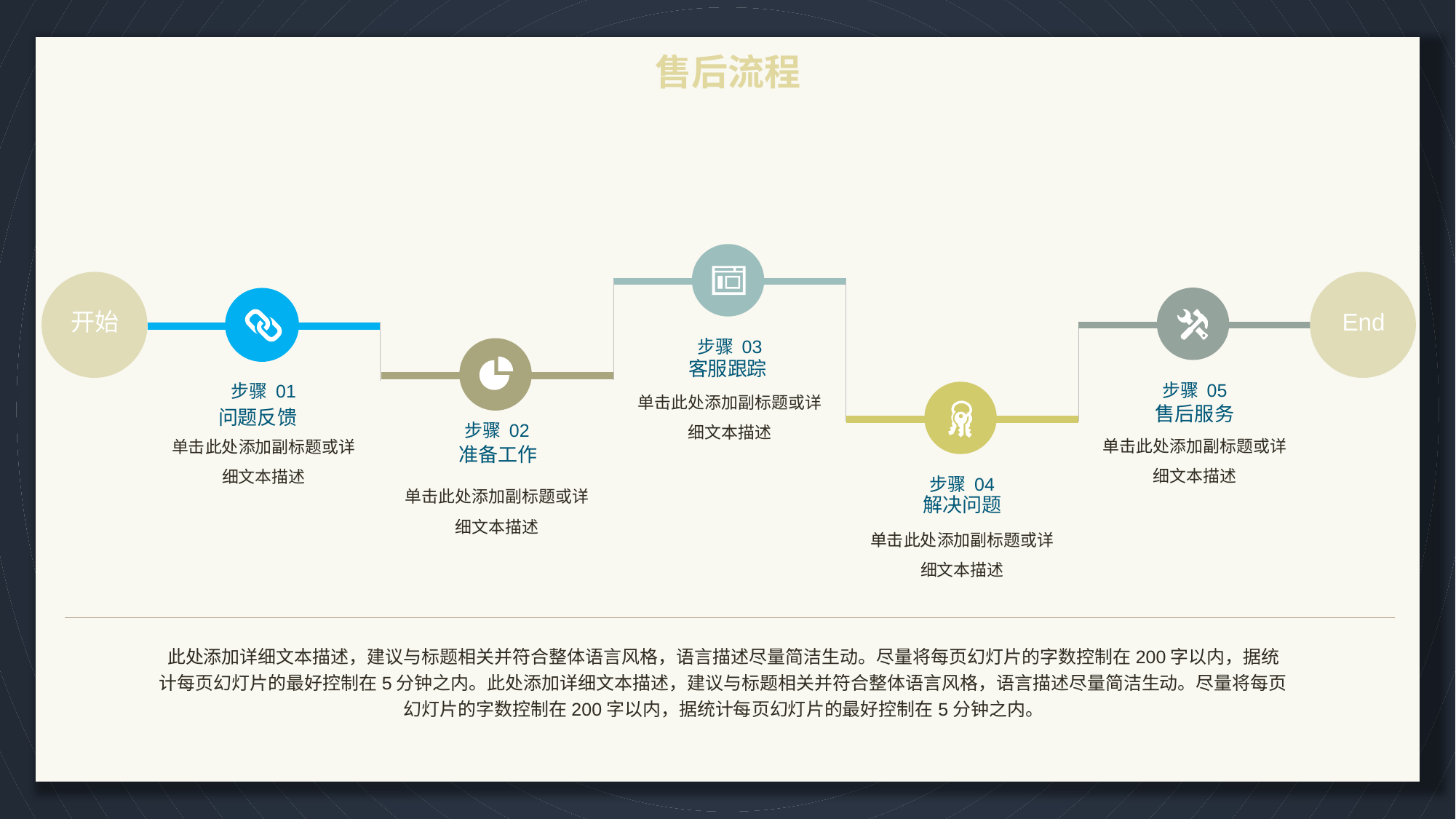

售后流程

步骤 03
客服跟踪
单击此处添加副标题或详细文本描述

开始

End

步骤 05
售后服务
单击此处添加副标题或详细文本描述

步骤 01
问题反馈
单击此处添加副标题或详细文本描述

步骤 02
准备工作
单击此处添加副标题或详细文本描述

步骤 04
解决问题
单击此处添加副标题或详细文本描述

此处添加详细文本描述，建议与标题相关并符合整体语言风格，语言描述尽量简洁生动。尽量将每页幻灯片的字数控制在200字以内，据统计每页幻灯片的最好控制在5分钟之内。此处添加详细文本描述，建议与标题相关并符合整体语言风格，语言描述尽量简洁生动。尽量将每页幻灯片的字数控制在200字以内，据统计每页幻灯片的最好控制在5分钟之内。
23